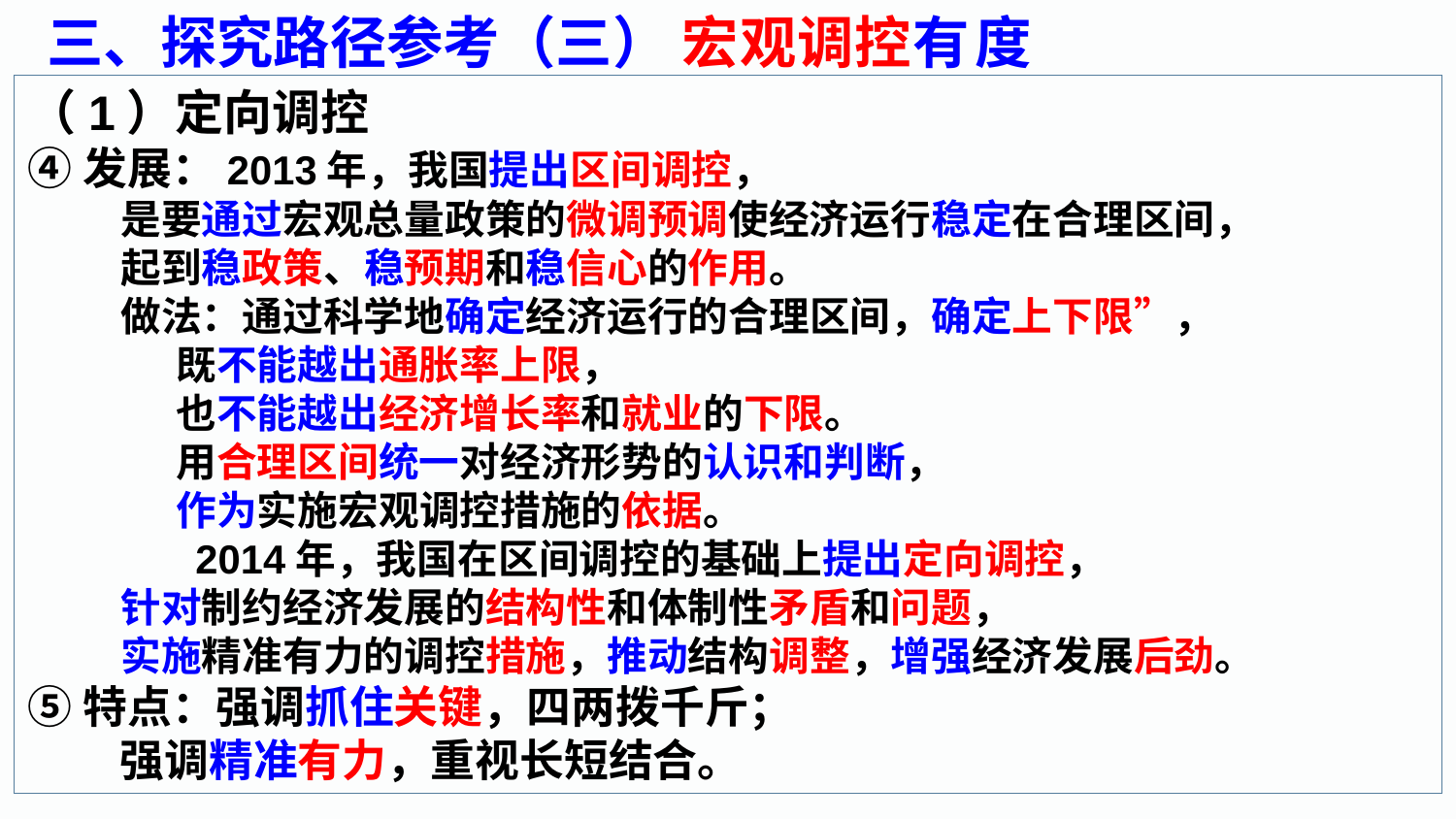

三、探究路径参考（三） 宏观调控有度
（1）定向调控
④发展：2013年，我国提出区间调控，
         是要通过宏观总量政策的微调预调使经济运行稳定在合理区间，
         起到稳政策、稳预期和稳信心的作用。
         做法：通过科学地确定经济运行的合理区间，确定上下限”，
               既不能越出通胀率上限，
               也不能越出经济增长率和就业的下限。
               用合理区间统一对经济形势的认识和判断，
               作为实施宏观调控措施的依据。
               2014年，我国在区间调控的基础上提出定向调控，
         针对制约经济发展的结构性和体制性矛盾和问题，
         实施精准有力的调控措施，推动结构调整，增强经济发展后劲。
⑤特点：强调抓住关键，四两拨千斤；
        强调精准有力，重视长短结合。